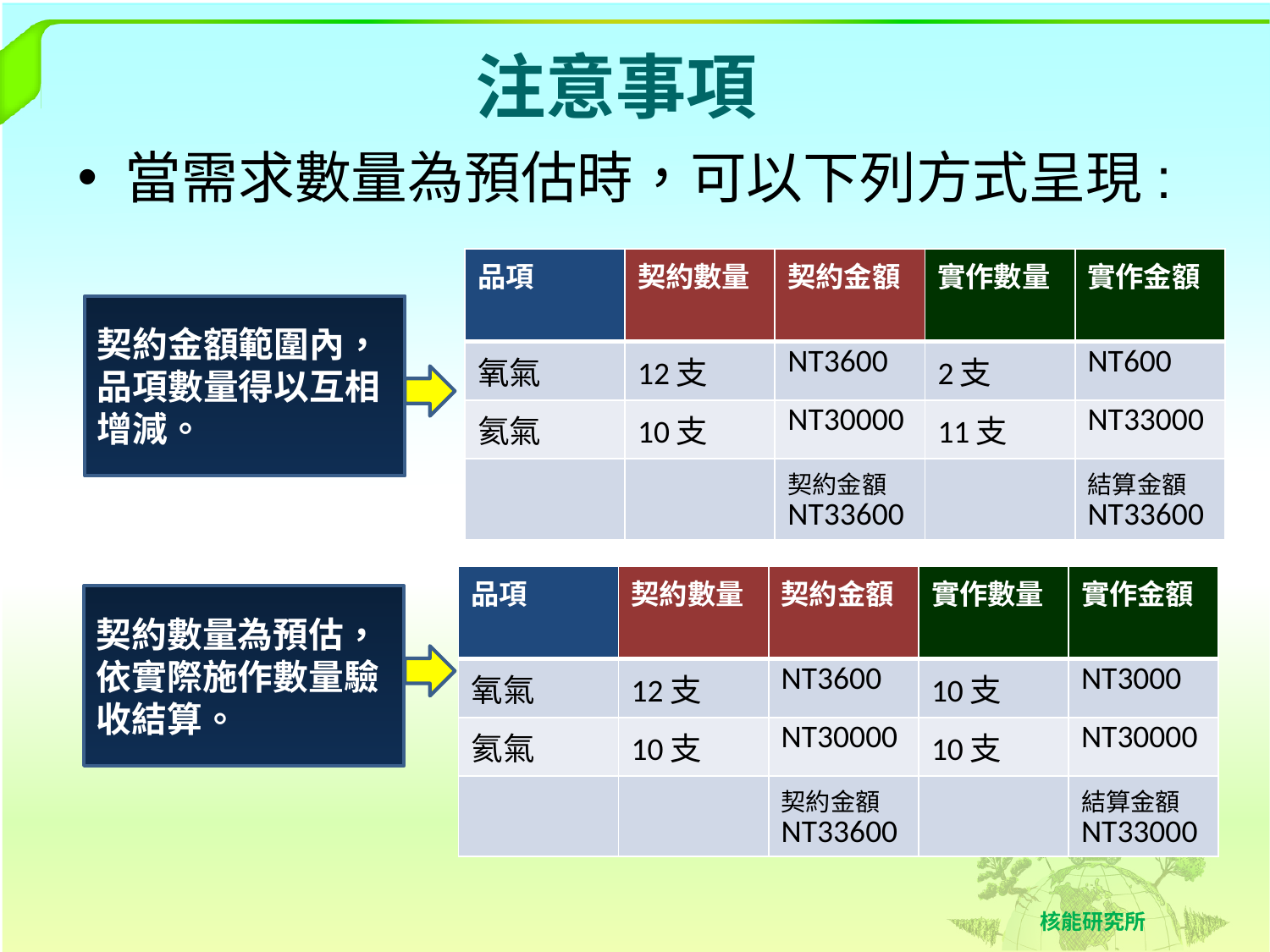

注意事項
當需求數量為預估時，可以下列方式呈現:
| 品項 | 契約數量 | 契約金額 | 實作數量 | 實作金額 |
| --- | --- | --- | --- | --- |
| 氧氣 | 12支 | NT3600 | 2支 | NT600 |
| 氦氣 | 10支 | NT30000 | 11支 | NT33000 |
|  |  | 契約金額 NT33600 |  | 結算金額 NT33600 |
契約金額範圍內，品項數量得以互相增減。

| 品項 | 契約數量 | 契約金額 | 實作數量 | 實作金額 |
| --- | --- | --- | --- | --- |
| 氧氣 | 12支 | NT3600 | 10支 | NT3000 |
| 氦氣 | 10支 | NT30000 | 10支 | NT30000 |
|  |  | 契約金額 NT33600 |  | 結算金額 NT33000 |
契約數量為預估，依實際施作數量驗收結算。